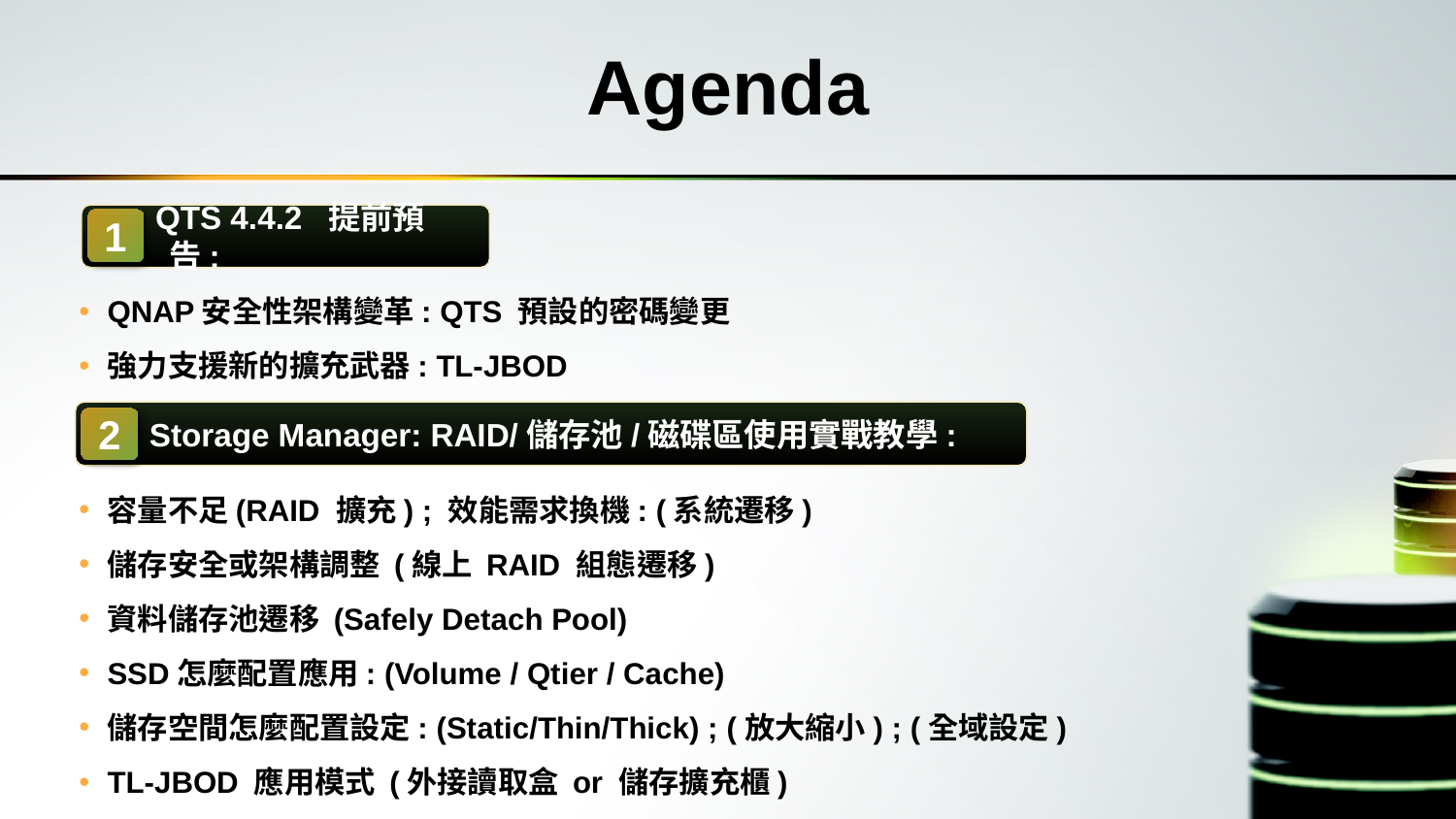

# Agenda
QTS 4.4.2  提前預告:
1
QNAP安全性架構變革: QTS 預設的密碼變更
強力支援新的擴充武器: TL-JBOD
Storage Manager: RAID/儲存池/磁碟區使用實戰教學:
2
容量不足(RAID 擴充) ; 效能需求換機: (系統遷移)
儲存安全或架構調整 (線上 RAID 組態遷移)
資料儲存池遷移 (Safely Detach Pool)
SSD怎麼配置應用: (Volume / Qtier / Cache)
儲存空間怎麼配置設定: (Static/Thin/Thick) ; (放大縮小) ; (全域設定)
TL-JBOD 應用模式 (外接讀取盒 or 儲存擴充櫃)